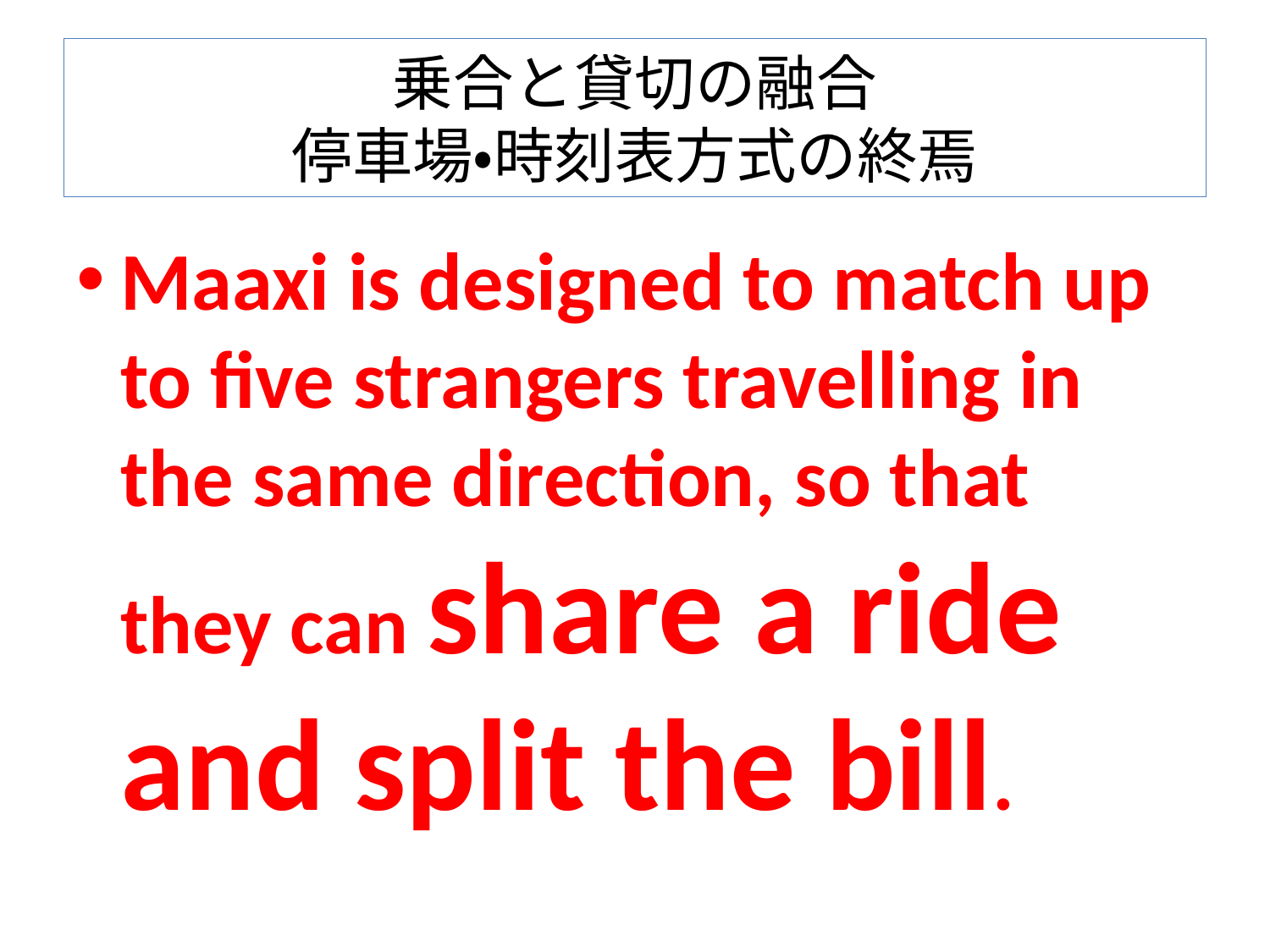

# 乗合と貸切の融合 停車場・時刻表方式の終焉
Maaxi is designed to match up to five strangers travelling in the same direction, so that they can share a ride and split the bill.